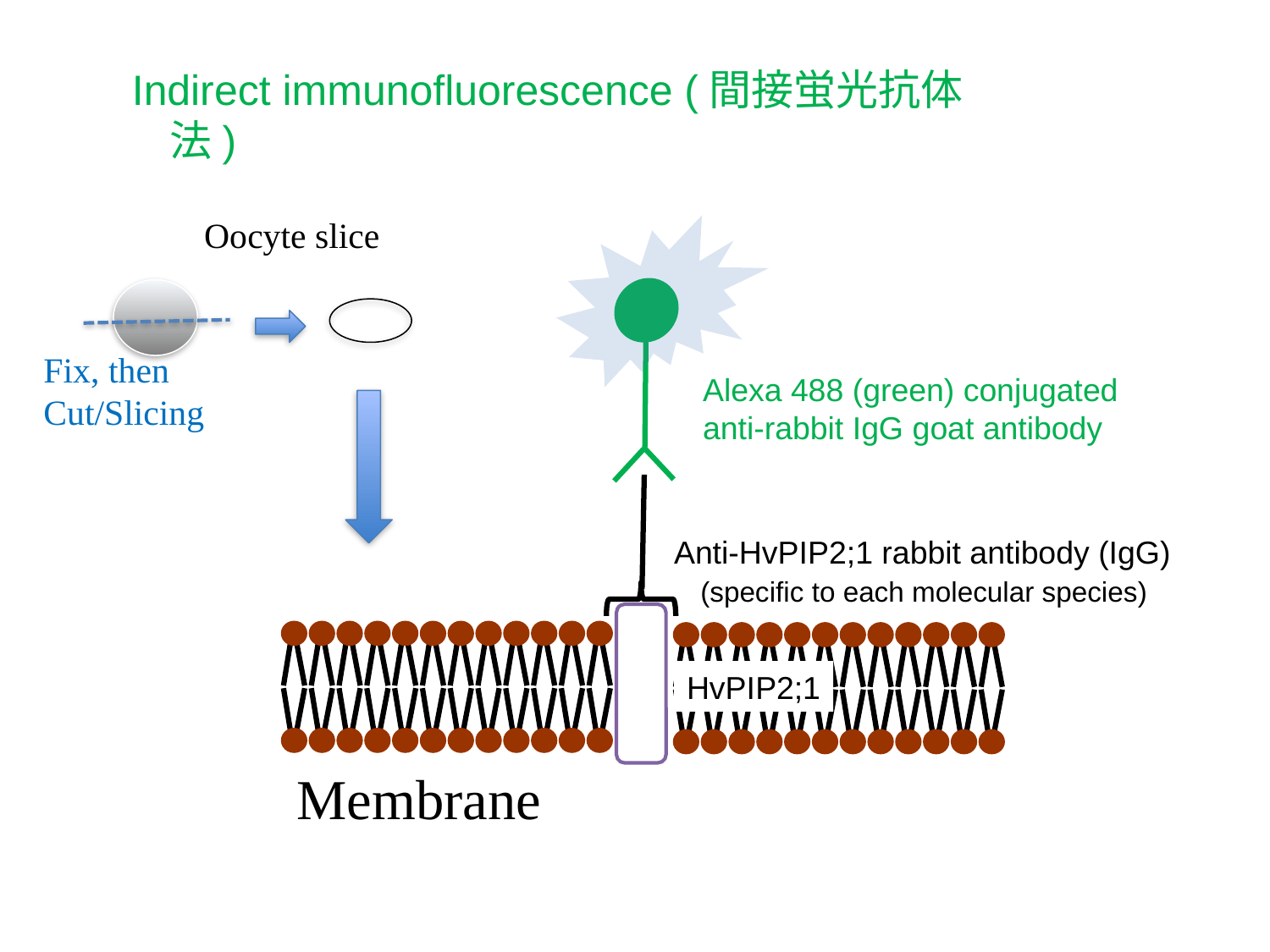

Indirect immunofluorescence (間接蛍光抗体法)
Oocyte slice

Alexa 488 (green) conjugated anti-rabbit IgG goat antibody

Fix, then
Cut/Slicing

Anti-HvPIP2;1 rabbit antibody (IgG)
   (specific to each molecular species)

HvPIP2;1
Membrane